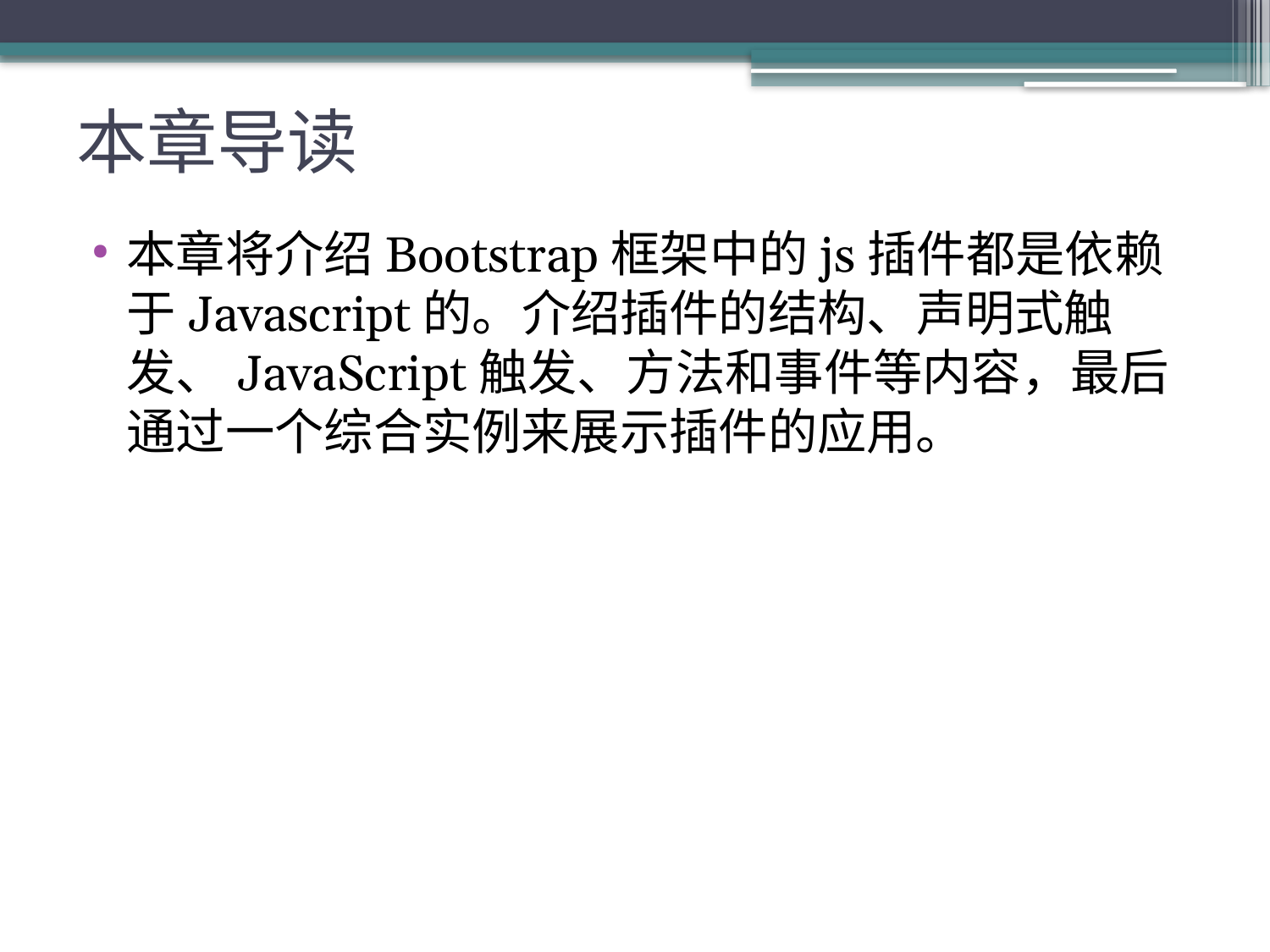

# 本章导读
本章将介绍Bootstrap框架中的js插件都是依赖于Javascript的。介绍插件的结构、声明式触发、JavaScript触发、方法和事件等内容，最后通过一个综合实例来展示插件的应用。